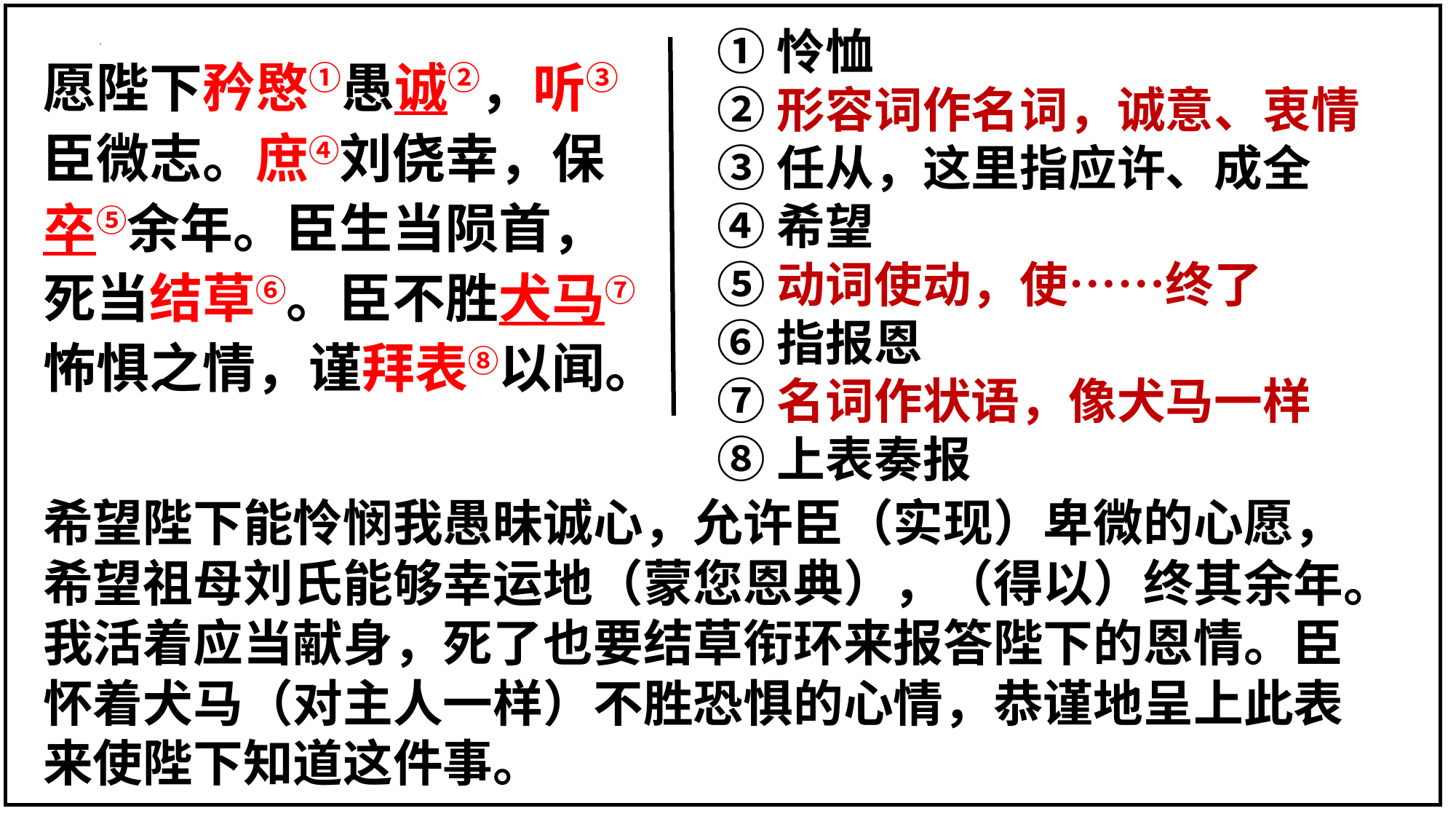

①怜恤
②形容词作名词，诚意、衷情
③任从，这里指应许、成全
④希望
⑤动词使动，使……终了
⑥指报恩
⑦名词作状语，像犬马一样
⑧上表奏报
愿陛下矜愍①愚诚②，听③臣微志。庶④刘侥幸，保卒⑤余年。臣生当陨首，死当结草⑥。臣不胜犬马⑦怖惧之情，谨拜表⑧以闻。
希望陛下能怜悯我愚昧诚心，允许臣（实现）卑微的心愿，希望祖母刘氏能够幸运地（蒙您恩典），（得以）终其余年。我活着应当献身，死了也要结草衔环来报答陛下的恩情。臣怀着犬马（对主人一样）不胜恐惧的心情，恭谨地呈上此表来使陛下知道这件事。